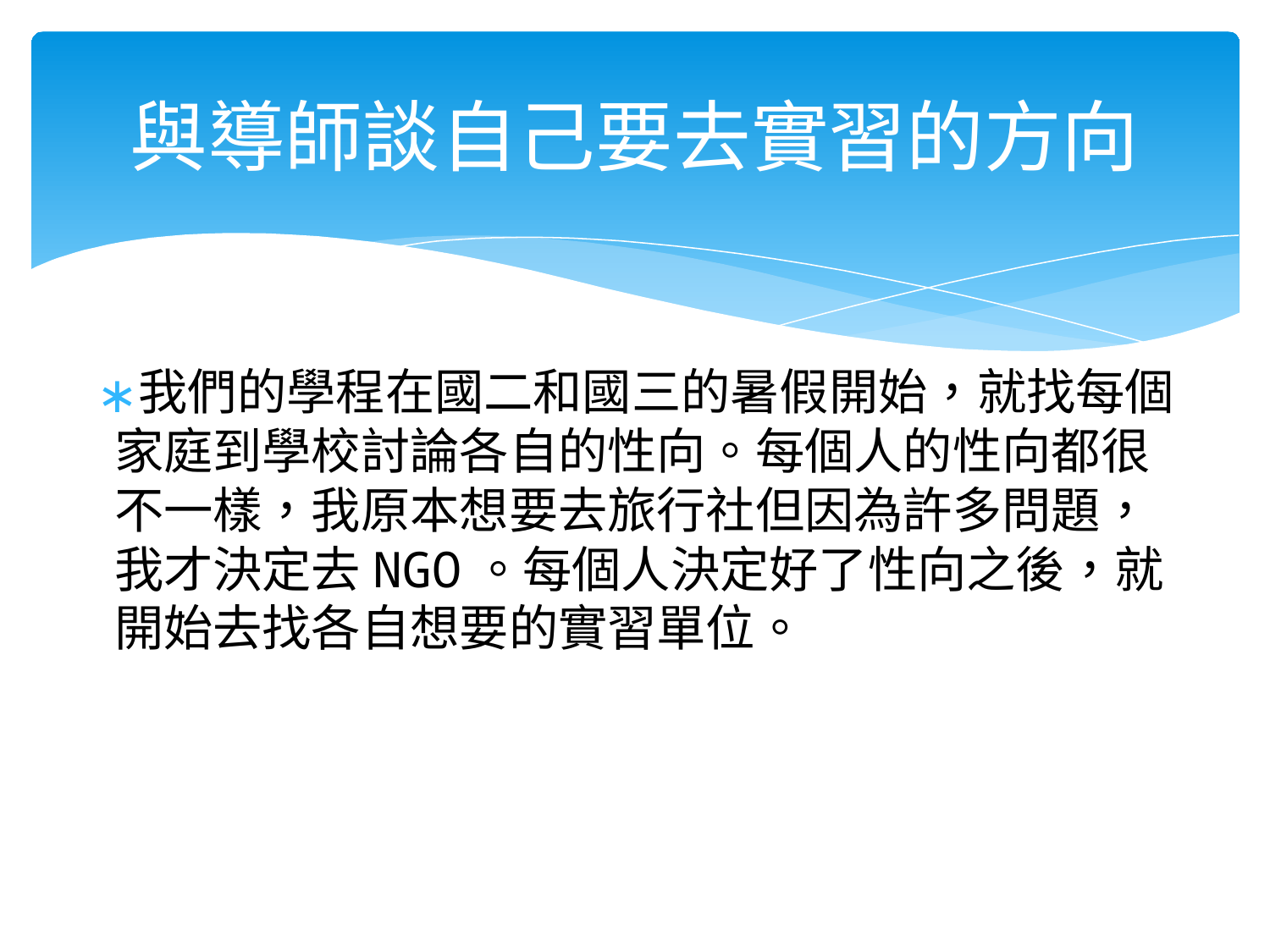

# 與導師談自己要去實習的方向
我們的學程在國二和國三的暑假開始，就找每個家庭到學校討論各自的性向。每個人的性向都很不一樣，我原本想要去旅行社但因為許多問題，我才決定去NGO。每個人決定好了性向之後，就開始去找各自想要的實習單位。